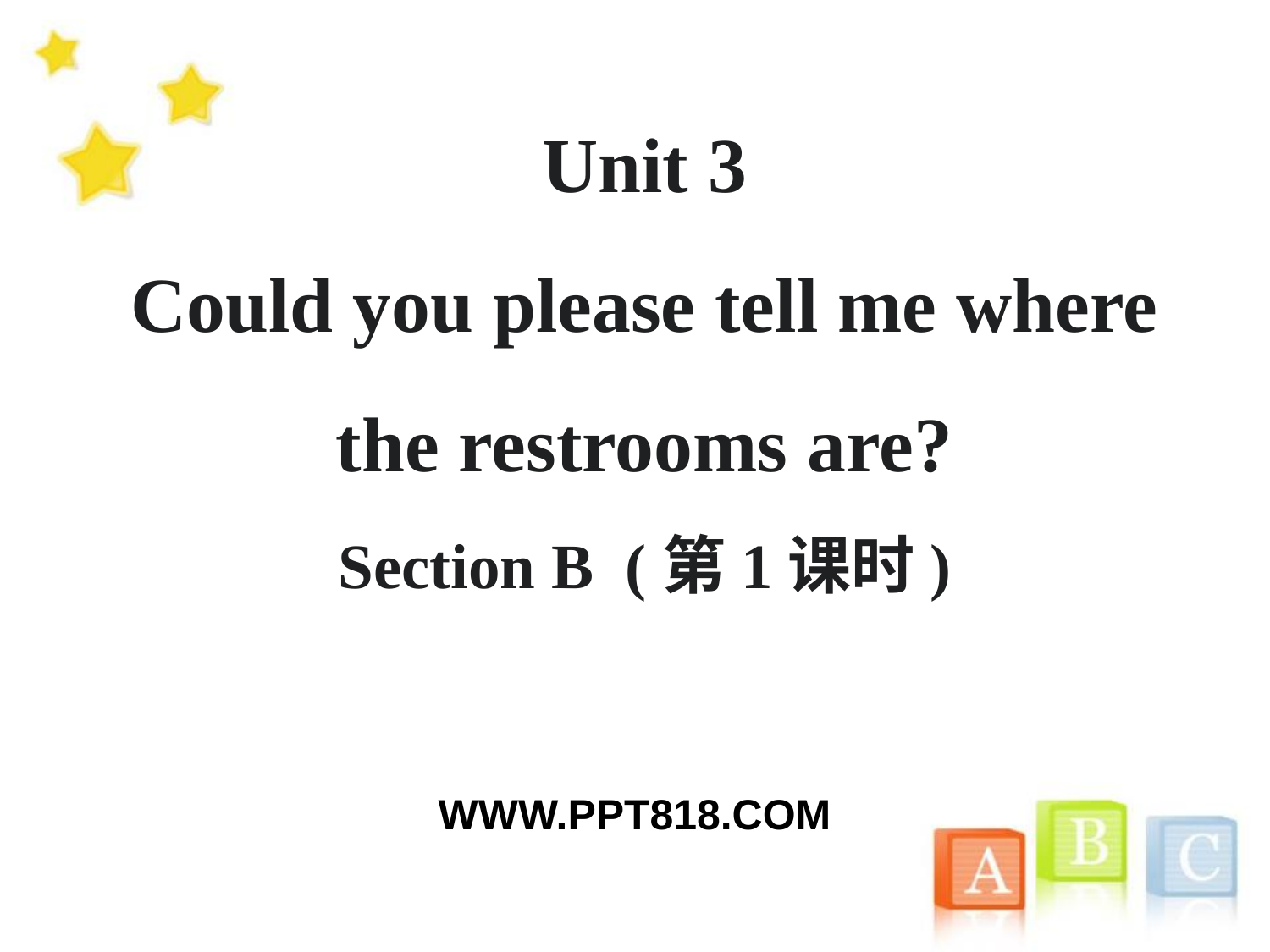

Unit 3
Could you please tell me where the restrooms are?
Section B  (第1课时)
WWW.PPT818.COM